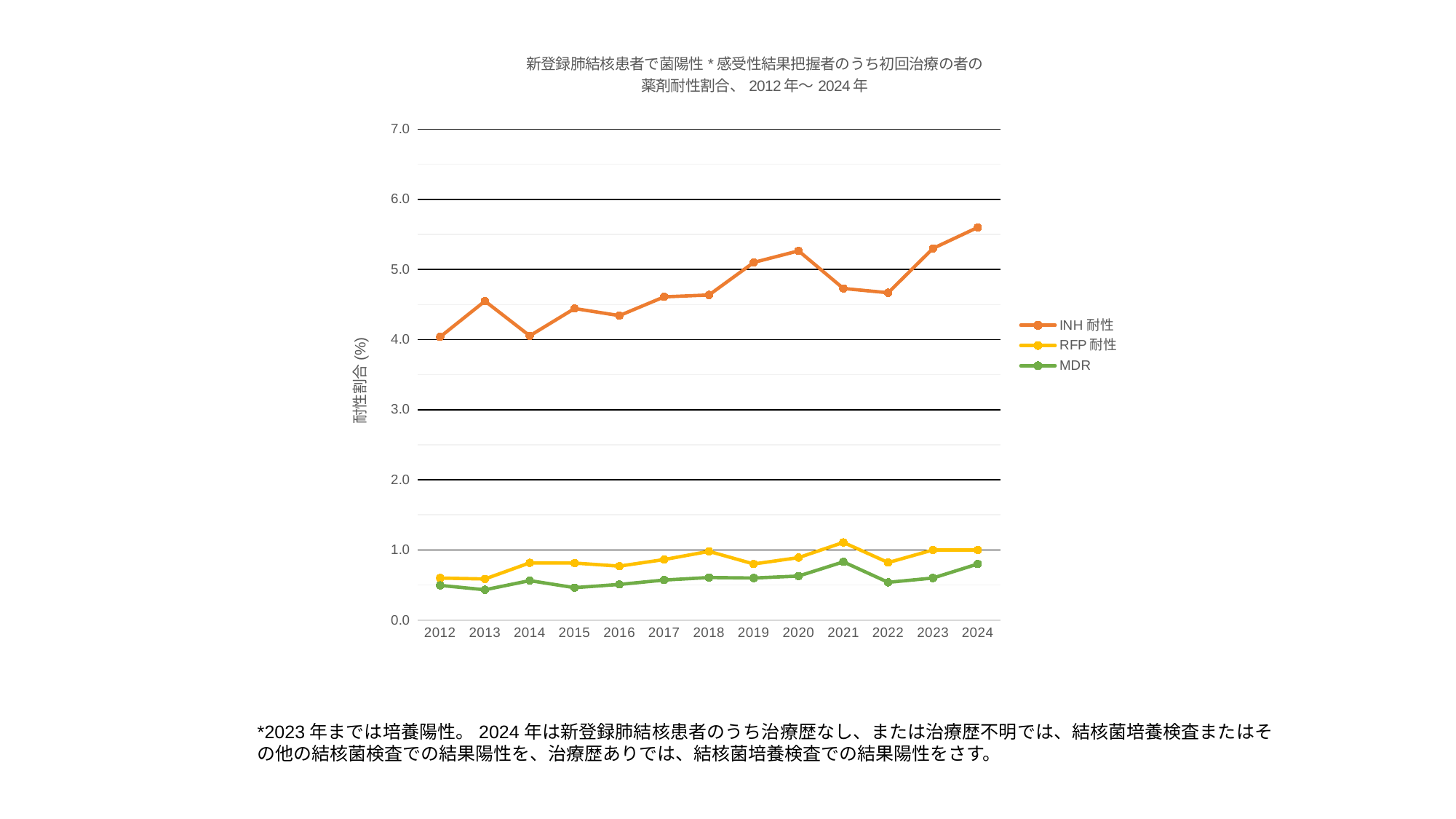

### Chart: 新登録肺結核患者で菌陽性*感受性結果把握者のうち初回治療の者の
薬剤耐性割合、2012年～2024年

| Category | INH耐性 | RFP耐性 | MDR |
|---|---|---|---|
| 2012 | 4.038561750911933 | 0.5992704533611256 | 0.49504950495049505 |
| 2013 | 4.549260396315937 | 0.5861010326542004 | 0.4325983812447669 |
| 2014 | 4.054054054054054 | 0.8164414414414414 | 0.5630630630630631 |
| 2015 | 4.442887175893483 | 0.8128941836019622 | 0.4625087596355991 |
| 2016 | 4.3418521571860405 | 0.7694421544380324 | 0.5083814234679856 |
| 2017 | 4.608845796254482 | 0.8633284632753353 | 0.5711249833975296 |
| 2018 | 4.636401269490824 | 0.9797157444459778 | 0.607147785290465 |
| 2019 | 5.1 | 0.8 | 0.6 |
| 2020 | 5.265289590927501 | 0.8910490076954233 | 0.6277845281490482 |
| 2021 | 4.728950403690888 | 1.107266435986159 | 0.8304498269896194 |
| 2022 | 4.66786355475763 | 0.8207232623749678 | 0.5385996409335727 |
| 2023 | 5.3 | 1.0 | 0.6 |
| 2024 | 5.6 | 1.0 | 0.8 |
*2023年までは培養陽性。2024年は新登録肺結核患者のうち治療歴なし、または治療歴不明では、結核菌培養検査またはその他の結核菌検査での結果陽性を、治療歴ありでは、結核菌培養検査での結果陽性をさす。